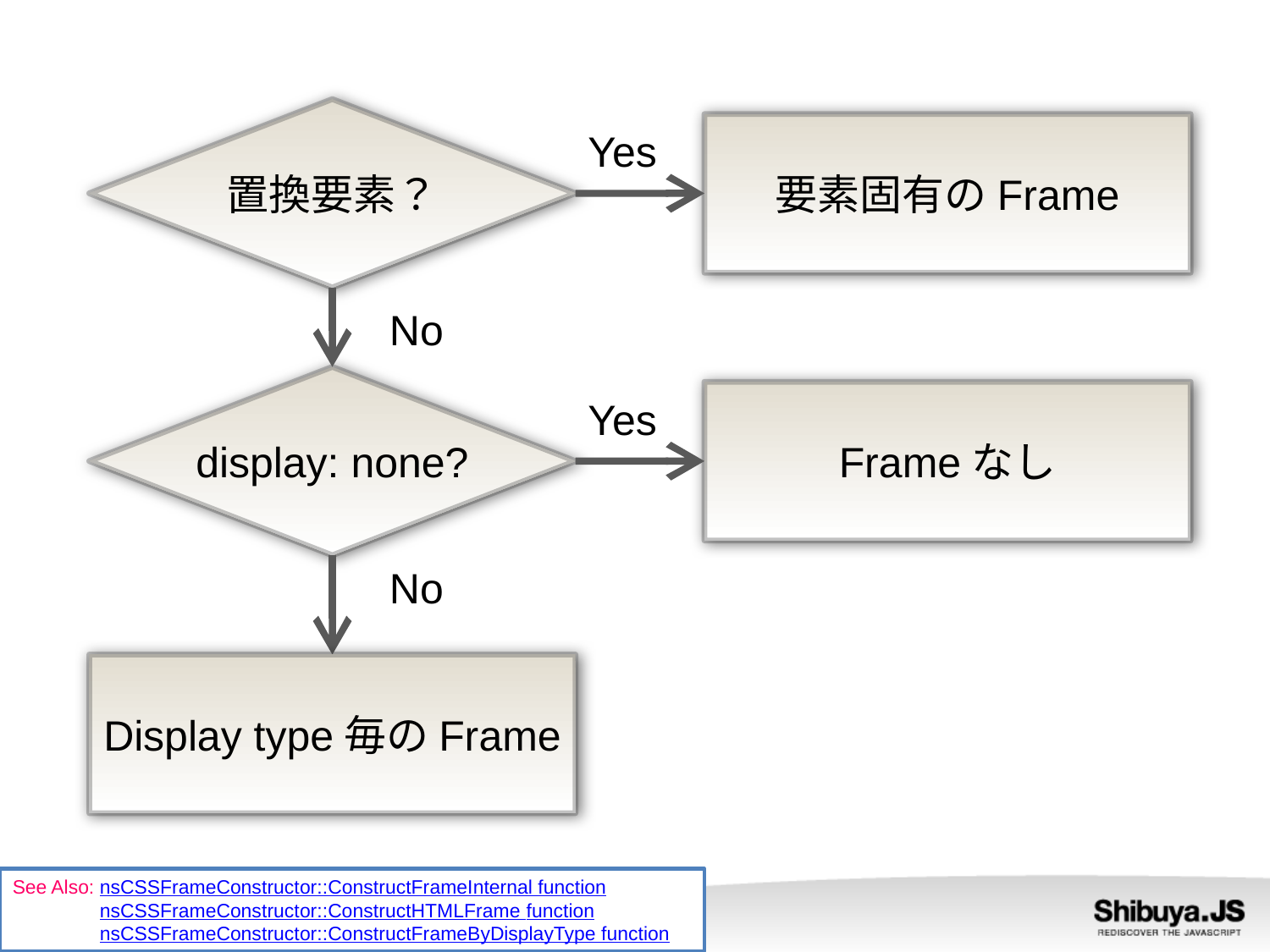

置換要素？
要素固有のFrame
Yes
No
display: none?
Frameなし
Yes
No
Display type毎のFrame
See Also: nsCSSFrameConstructor::ConstructFrameInternal function
nsCSSFrameConstructor::ConstructHTMLFrame function
nsCSSFrameConstructor::ConstructFrameByDisplayType function